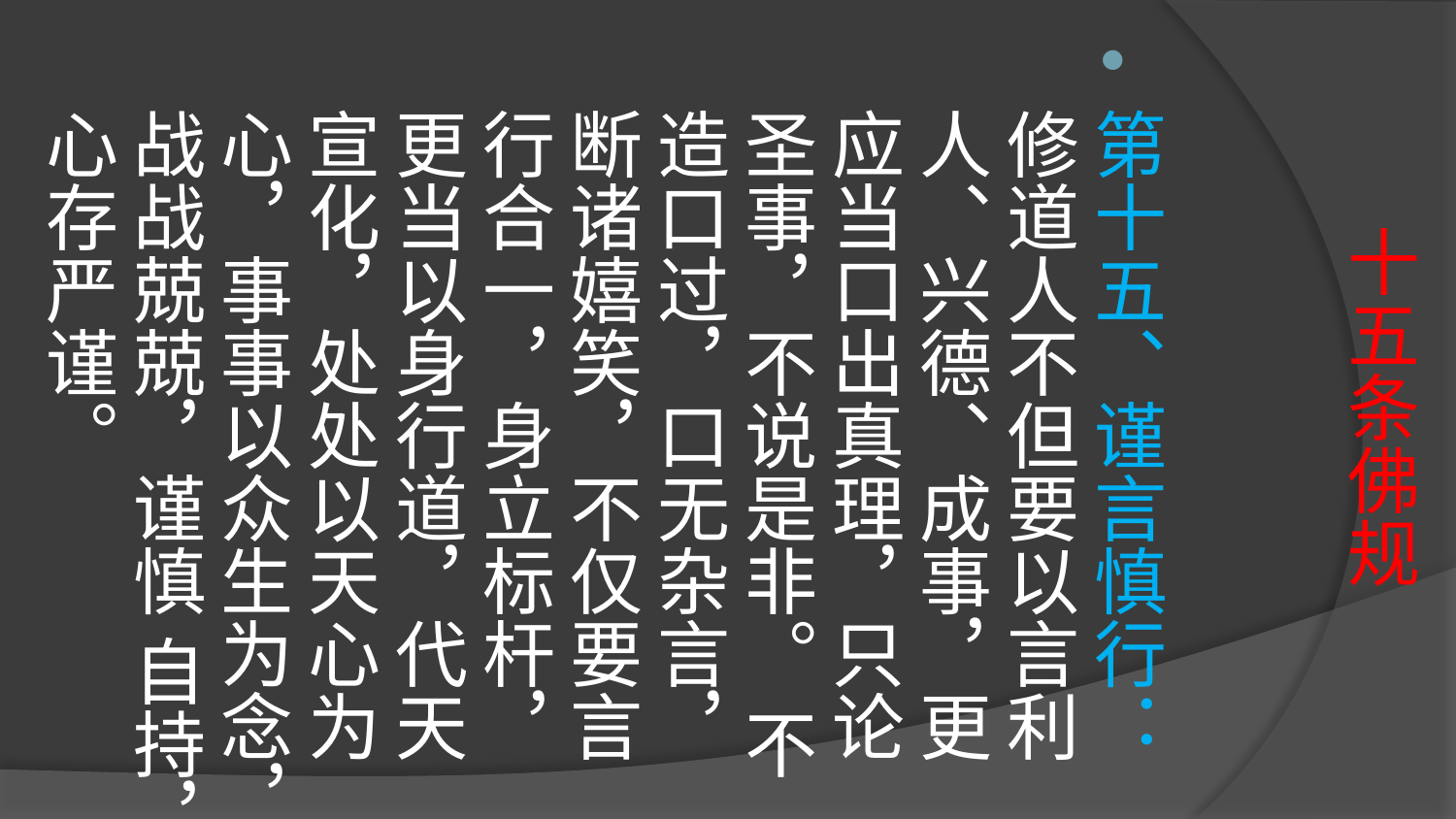

# 十五条佛规
第十五、谨言慎行： 修道人不但要以言利人、兴德、成事，更应当口出真理，只论圣事，不说是非。 不造口过，口无杂言，断诸嬉笑，不仅要言行合一，身立标杆，更当以身行道，代天宣化，处处以天心为心，事事以众生为念，战战兢兢，谨慎 自持，心存严谨。